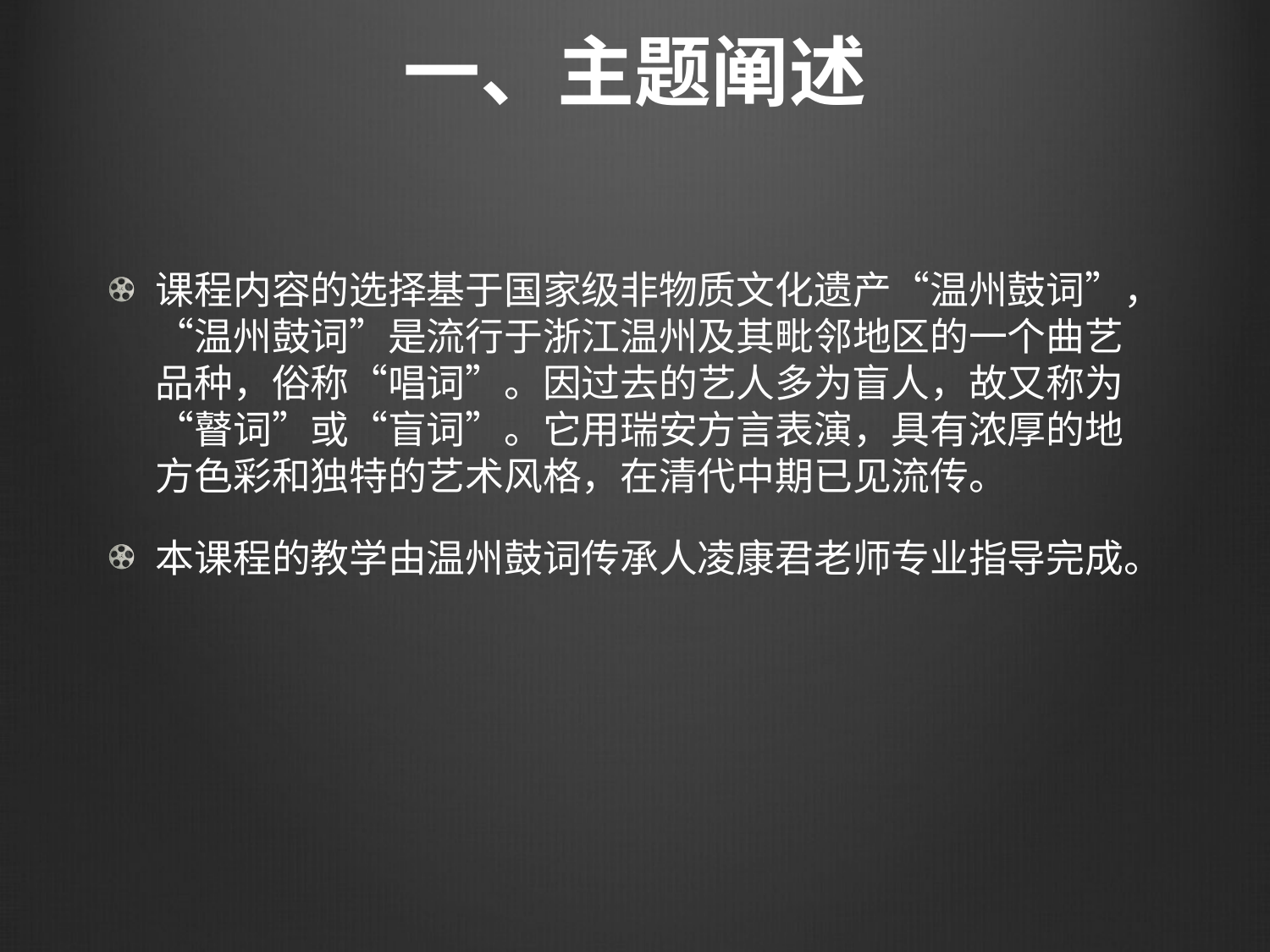

# 一、主题阐述
课程内容的选择基于国家级非物质文化遗产“温州鼓词”，“温州鼓词”是流行于浙江温州及其毗邻地区的一个曲艺品种，俗称“唱词”。因过去的艺人多为盲人，故又称为“瞽词”或“盲词”。它用瑞安方言表演，具有浓厚的地方色彩和独特的艺术风格，在清代中期已见流传。
本课程的教学由温州鼓词传承人凌康君老师专业指导完成。